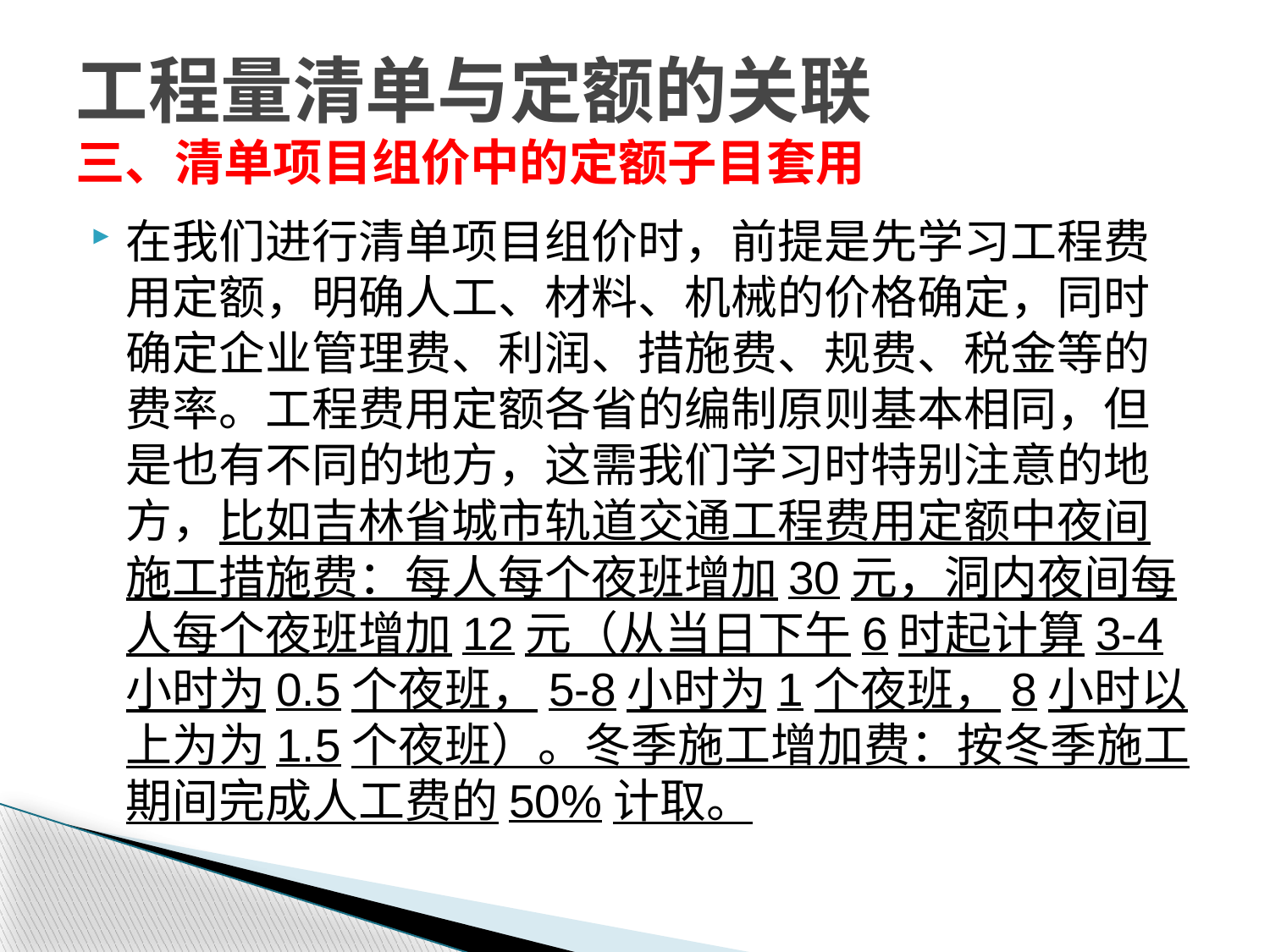

# 工程量清单与定额的关联 三、清单项目组价中的定额子目套用
在我们进行清单项目组价时，前提是先学习工程费用定额，明确人工、材料、机械的价格确定，同时确定企业管理费、利润、措施费、规费、税金等的费率。工程费用定额各省的编制原则基本相同，但是也有不同的地方，这需我们学习时特别注意的地方，比如吉林省城市轨道交通工程费用定额中夜间施工措施费：每人每个夜班增加30元，洞内夜间每人每个夜班增加12元（从当日下午6时起计算3-4小时为0.5个夜班，5-8小时为1个夜班，8小时以上为为1.5个夜班）。冬季施工增加费：按冬季施工期间完成人工费的50%计取。